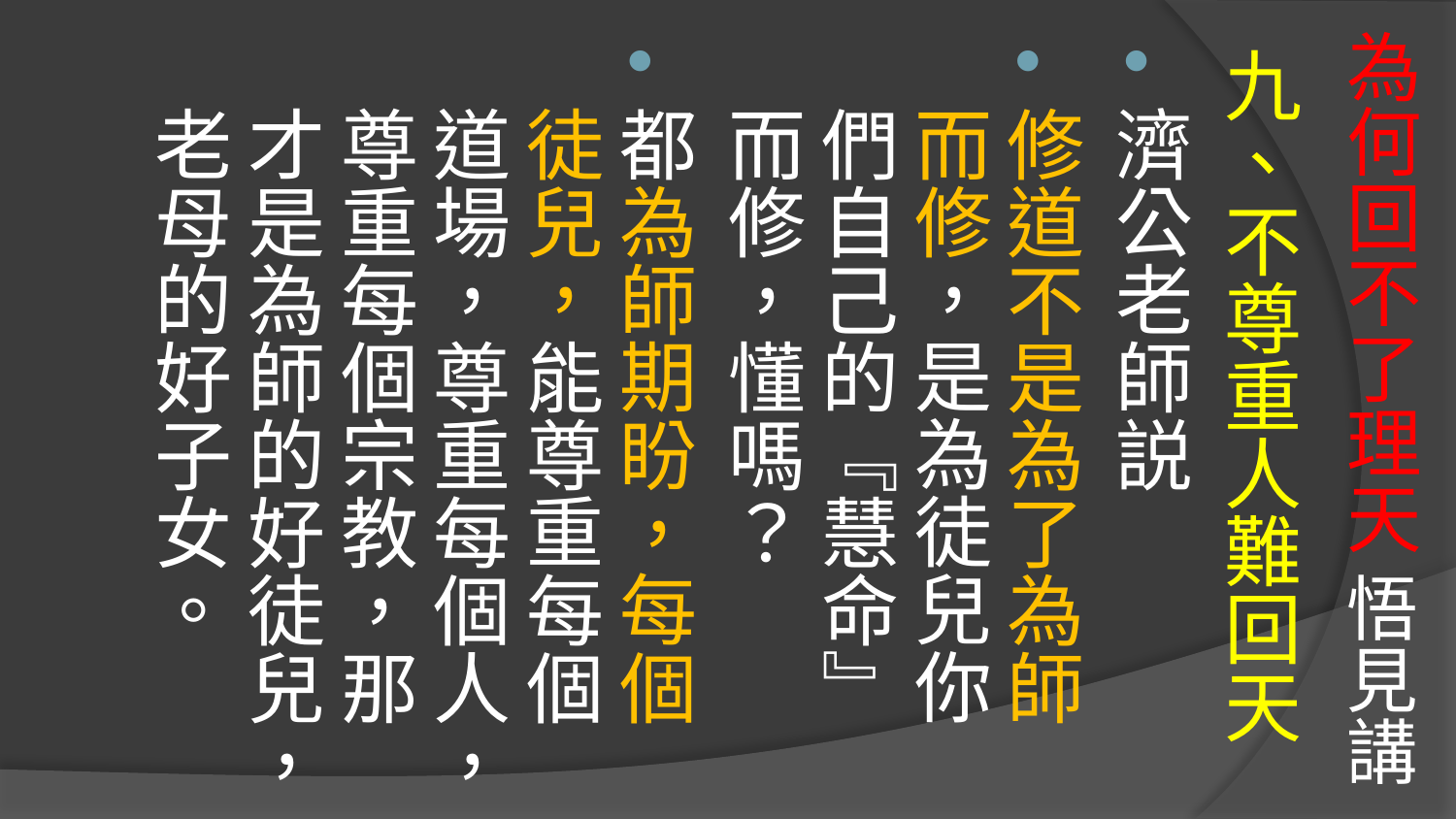

# 為何回不了理天 悟見講
九、不尊重人難回天
濟公老師説
修道不是為了為師而修，是為徒兒你們自己的『慧命』而修，懂嗎？
都為師期盼，每個徒兒，能尊重每個道場，尊重每個人，尊重每個宗教，那才是為師的好徒兒，老母的好子女。